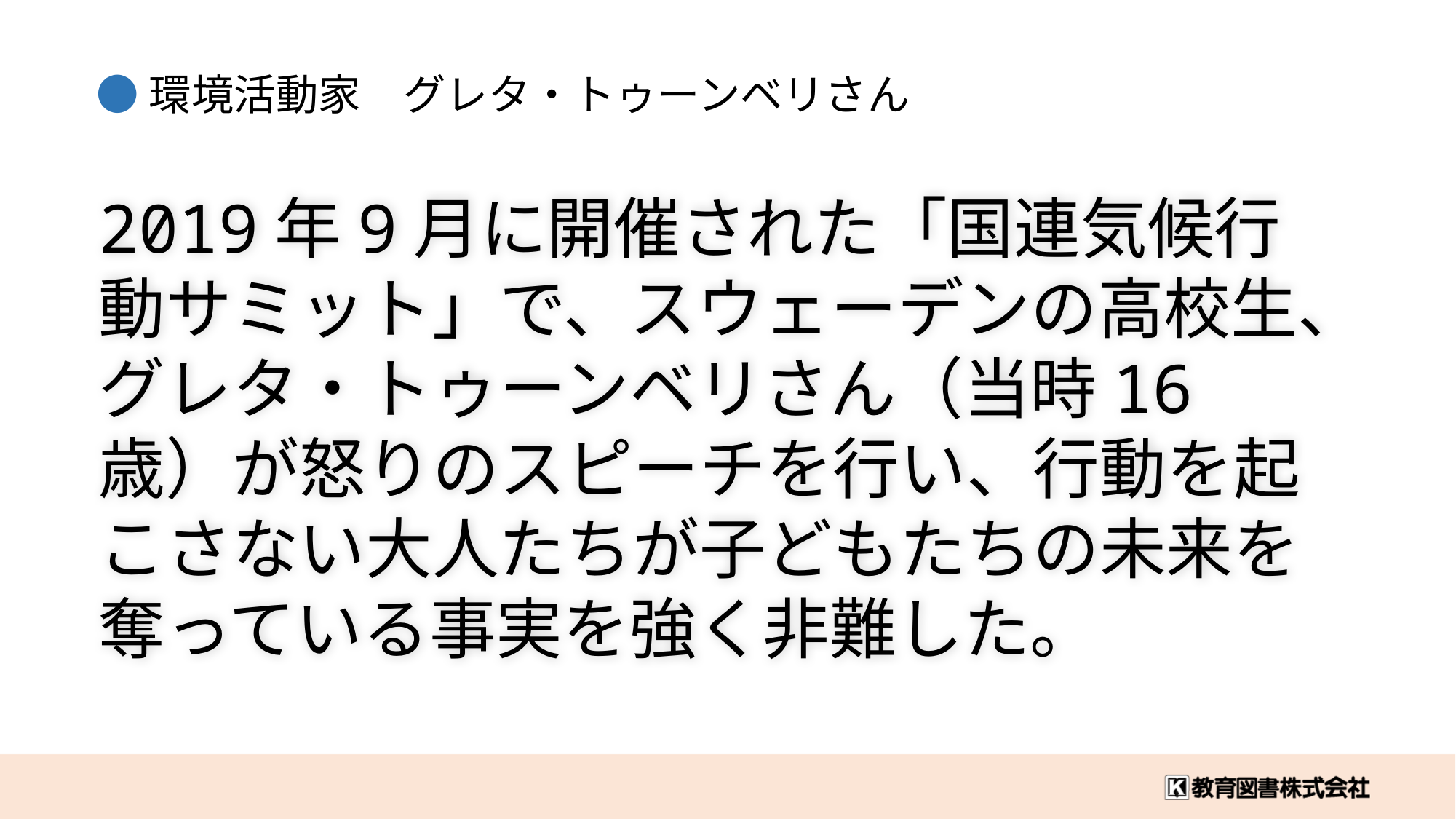

●環境活動家　グレタ・トゥーンベリさん
2019年9月に開催された「国連気候行動サミット」で、スウェーデンの高校生、グレタ・トゥーンベリさん（当時16歳）が怒りのスピーチを行い、行動を起こさない大人たちが子どもたちの未来を奪っている事実を強く非難した。